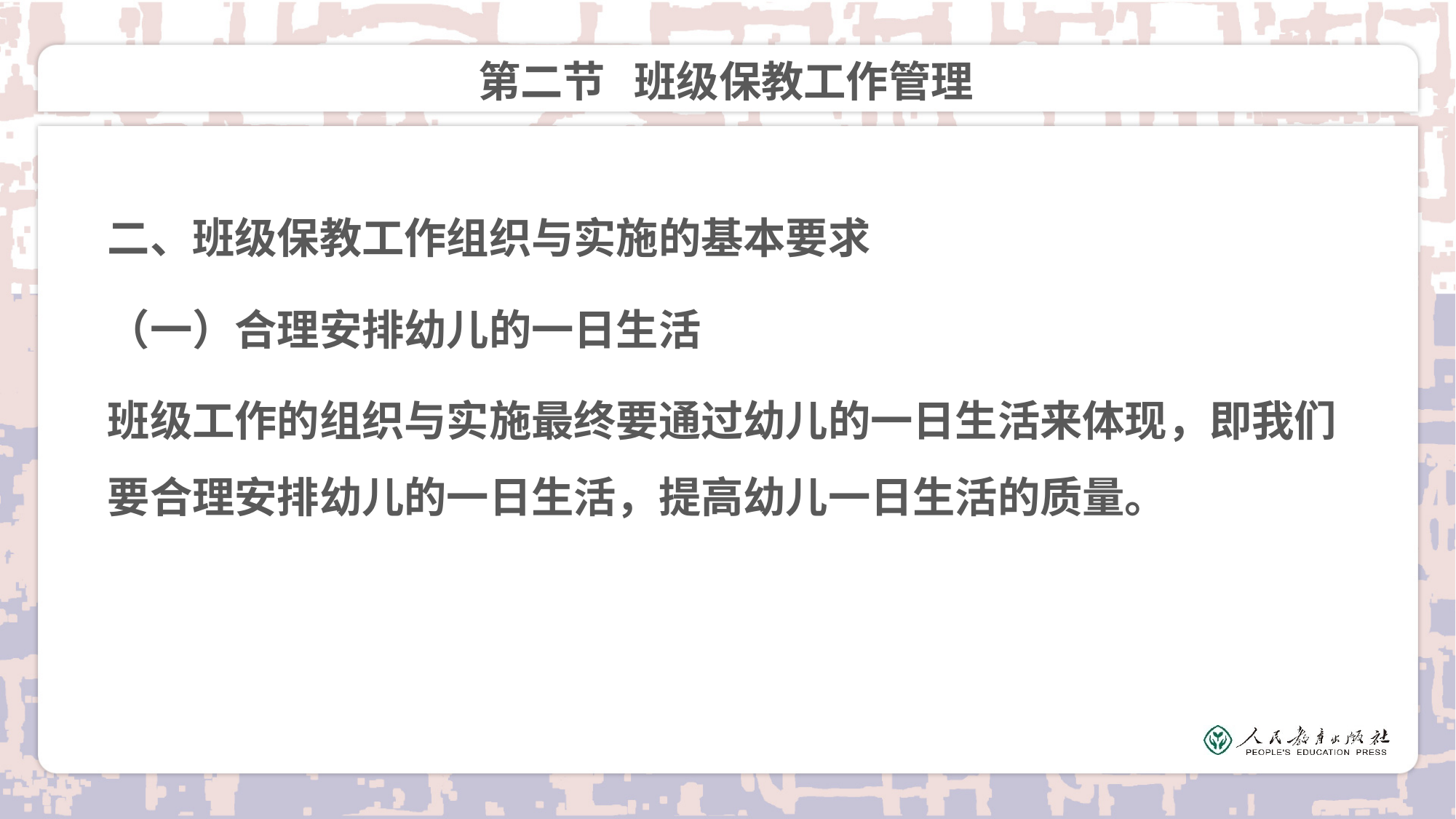

# 第二节   班级保教工作管理
二、班级保教工作组织与实施的基本要求
（一）合理安排幼儿的一日生活
班级工作的组织与实施最终要通过幼儿的一日生活来体现，即我们要合理安排幼儿的一日生活，提高幼儿一日生活的质量。